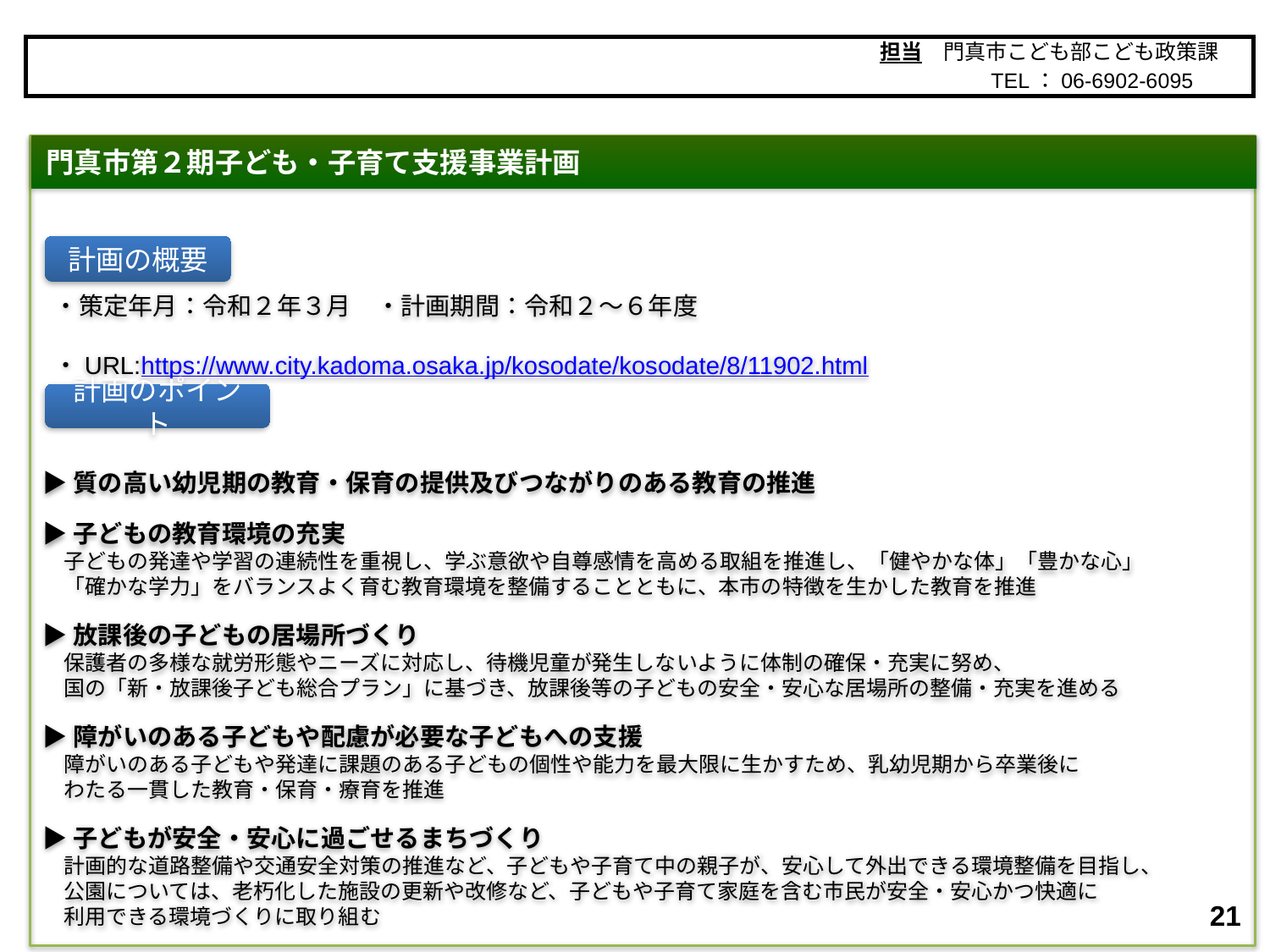

担当　門真市こども部こども政策課
　　　　　TEL：06-6902-6095

門真市
門真市第２期子ども・子育て支援事業計画

 ・策定年月：令和２年３月　・計画期間：令和２～６年度
 ・URL:https://www.city.kadoma.osaka.jp/kosodate/kosodate/8/11902.html

▶質の高い幼児期の教育・保育の提供及びつながりのある教育の推進

▶子どもの教育環境の充実
　子どもの発達や学習の連続性を重視し、学ぶ意欲や自尊感情を高める取組を推進し、「健やかな体」「豊かな心」
　「確かな学力」をバランスよく育む教育環境を整備することともに、本市の特徴を生かした教育を推進

▶放課後の子どもの居場所づくり
　保護者の多様な就労形態やニーズに対応し、待機児童が発生しないように体制の確保・充実に努め、
　国の「新・放課後子ども総合プラン」に基づき、放課後等の子どもの安全・安心な居場所の整備・充実を進める

▶障がいのある子どもや配慮が必要な子どもへの支援
　障がいのある子どもや発達に課題のある子どもの個性や能力を最大限に生かすため、乳幼児期から卒業後に
　わたる一貫した教育・保育・療育を推進

▶子どもが安全・安心に過ごせるまちづくり
　計画的な道路整備や交通安全対策の推進など、子どもや子育て中の親子が、安心して外出できる環境整備を目指し、
　公園については、老朽化した施設の更新や改修など、子どもや子育て家庭を含む市民が安全・安心かつ快適に
　利用できる環境づくりに取り組む

計画の概要
計画のポイント
21